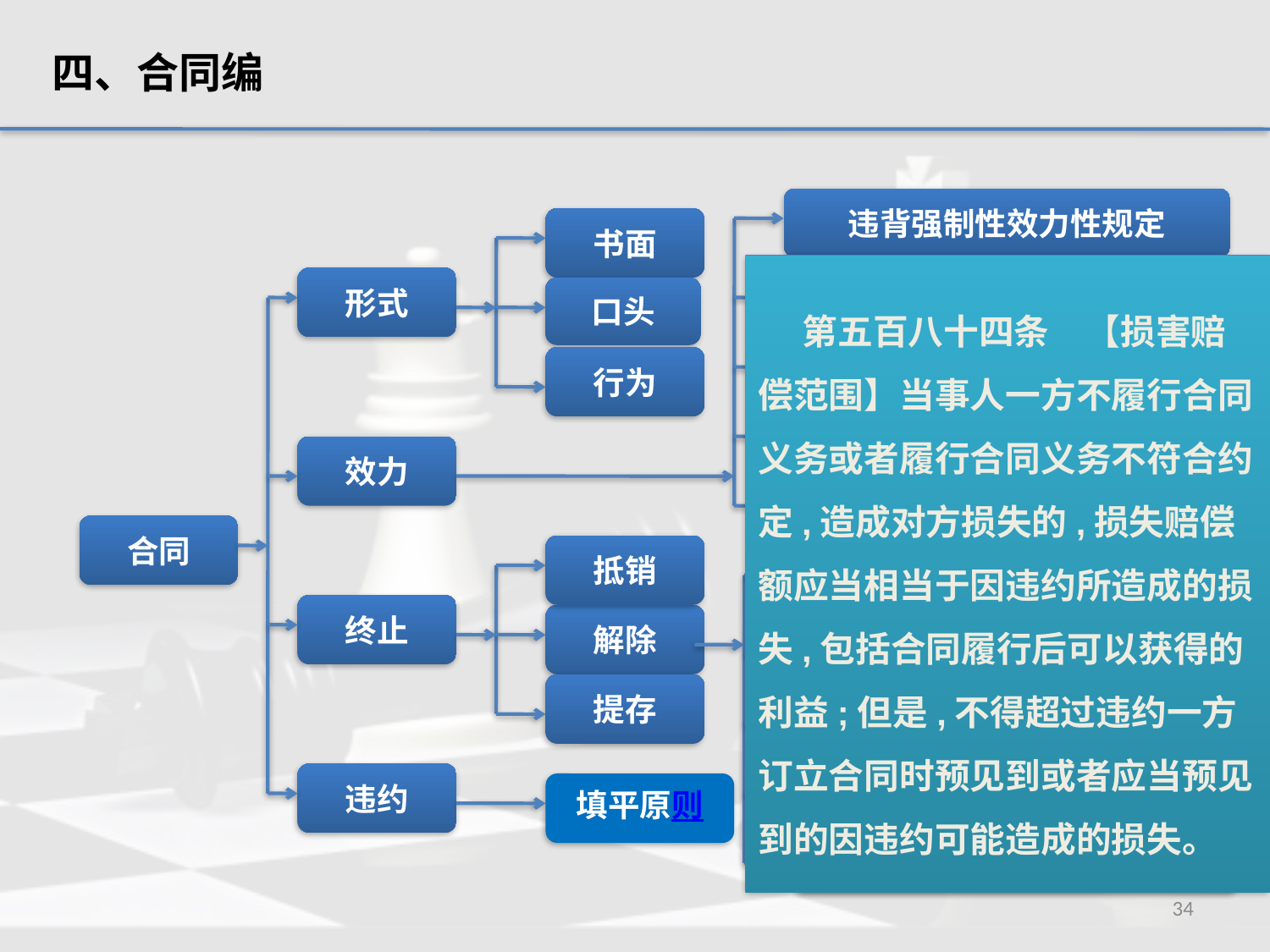

四、合同编
违背强制性效力性规定
书面
第五百八十四条　【损害赔偿范围】当事人一方不履行合同义务或者履行合同义务不符合约定,造成对方损失的,损失赔偿额应当相当于因违约所造成的损失,包括合同履行后可以获得的利益;但是,不得超过违约一方订立合同时预见到或者应当预见到的因违约可能造成的损失。
违背公序良俗
形式
口头
恶意窜通
行为
虚假意思表示
效力
限制民事行为能力人
合同
抵销
不可抗力
终止
解除
明示或以行为表示不履行
提存
经催告仍不履行
致使合同目的不能实现
违约
填平原则
法律规定的其他情形

34